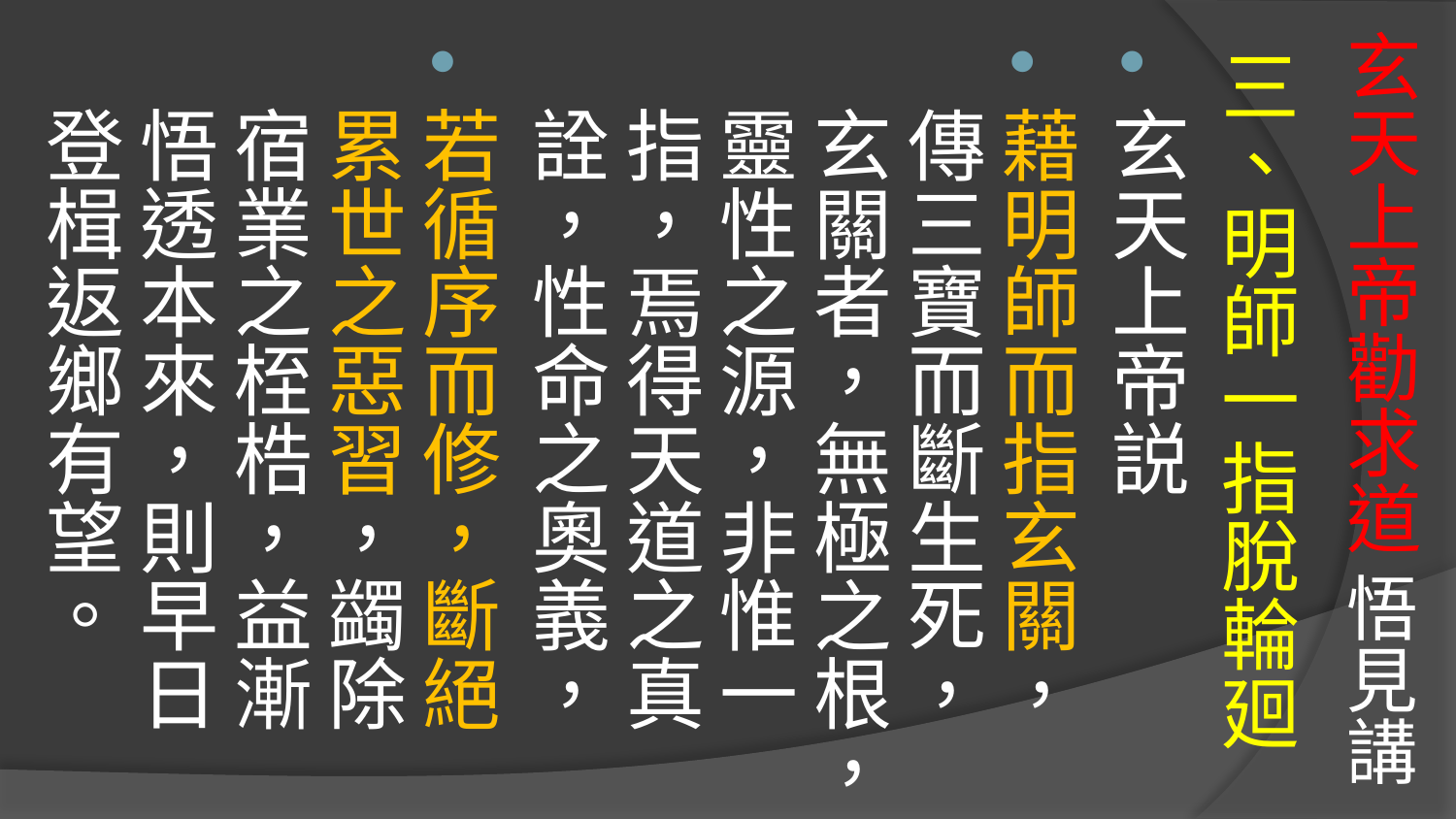

# 玄天上帝勸求道 悟見講
三、明師一指脫輪廻
玄天上帝説
藉明師而指玄關，傳三寶而斷生死，玄關者，無極之根，靈性之源，非惟一指，焉得天道之真詮，性命之奧義，
若循序而修，斷絕累世之惡習，蠲除宿業之桎梏，益漸悟透本來，則早日登楫返鄉有望。